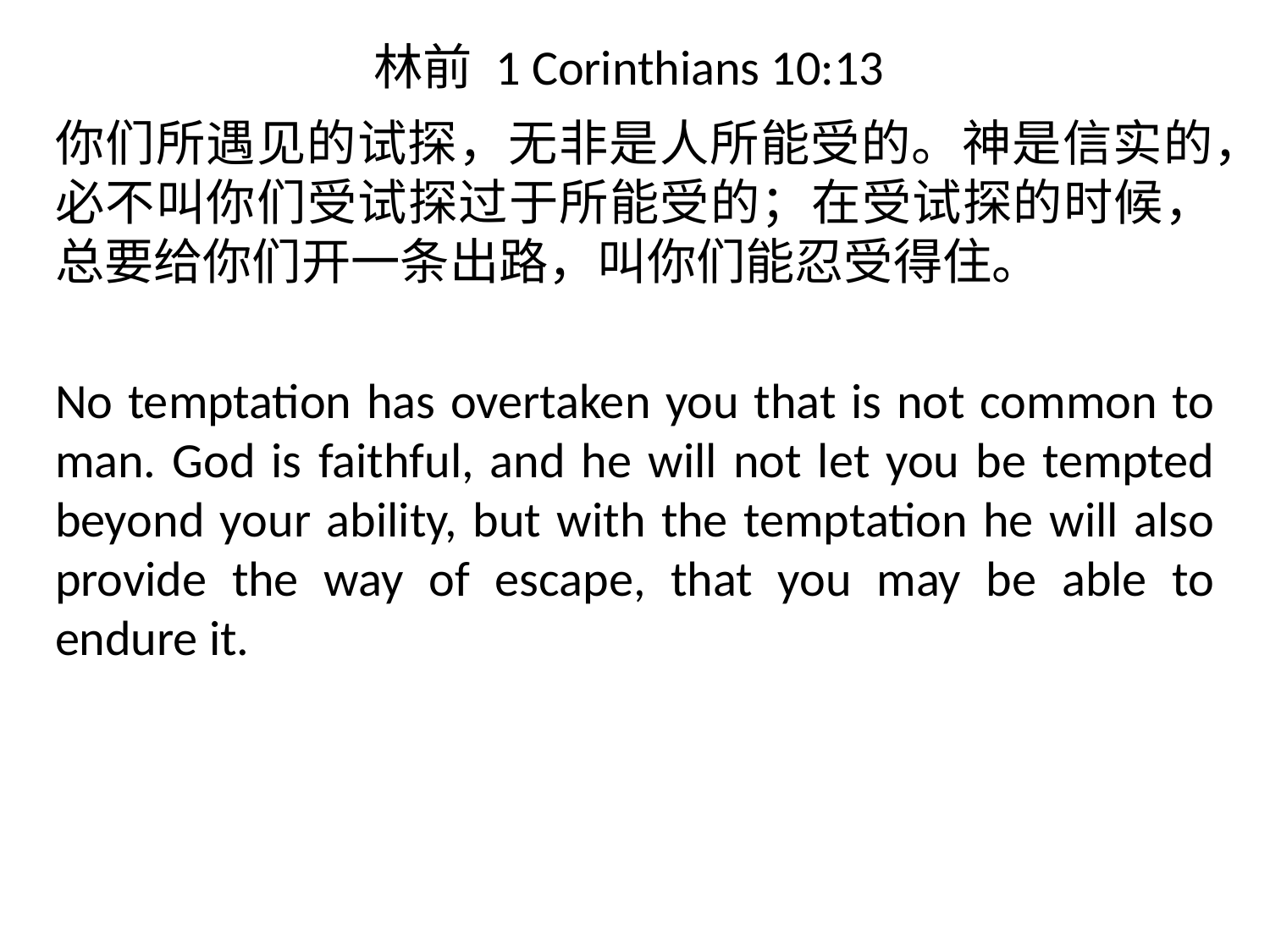

# 林前 1 Corinthians 10:13
你们所遇见的试探，无非是人所能受的。神是信实的，必不叫你们受试探过于所能受的；在受试探的时候，总要给你们开一条出路，叫你们能忍受得住。

No temptation has overtaken you that is not common to man. God is faithful, and he will not let you be tempted beyond your ability, but with the temptation he will also provide the way of escape, that you may be able to endure it.